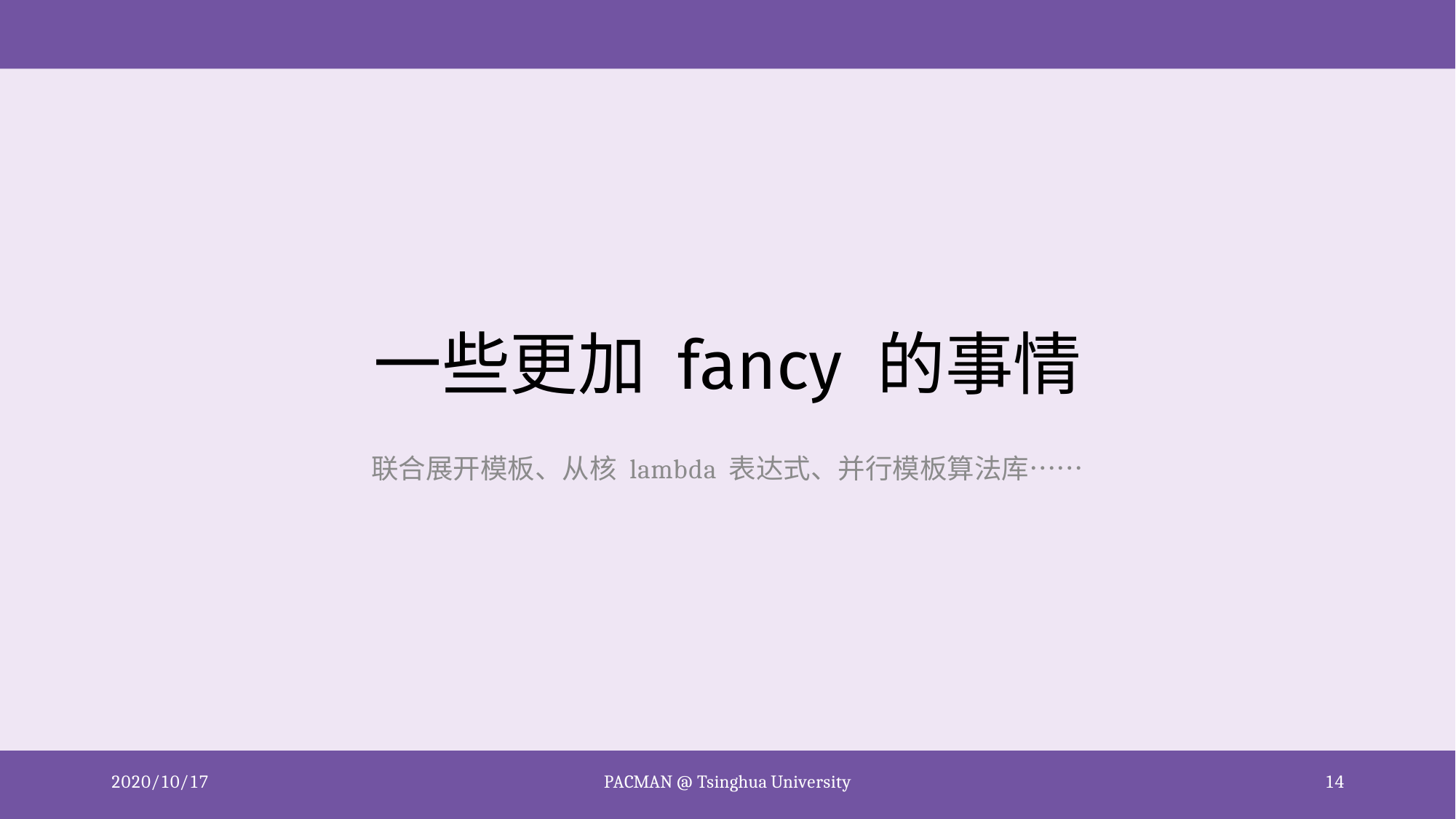

# 一些更加 fancy 的事情
联合展开模板、从核 lambda 表达式、并行模板算法库……
2020/10/17
PACMAN @ Tsinghua University
14